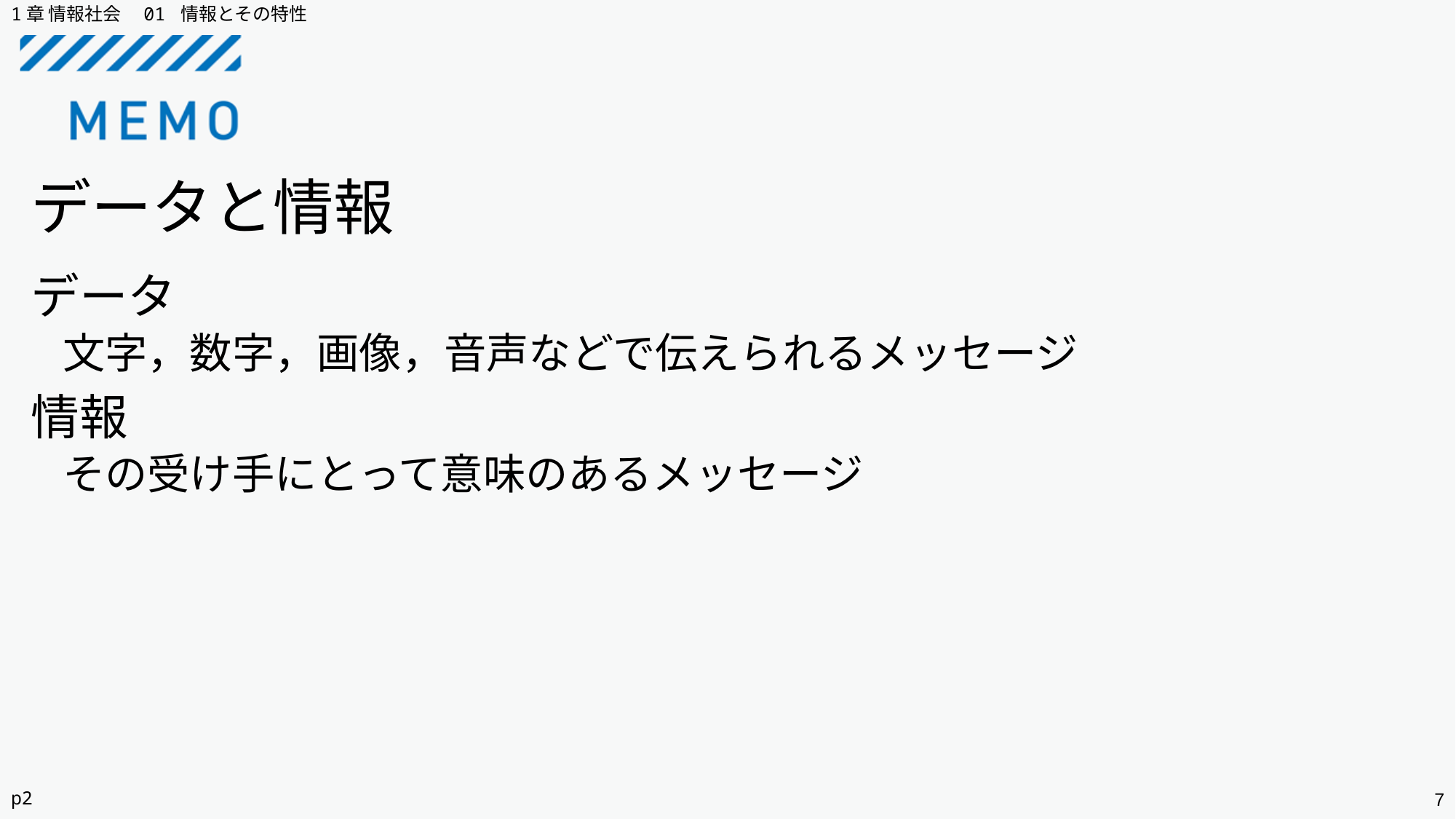

1章 情報社会　01 情報とその特性

データと情報
データ
文字，数字，画像，音声などで伝えられるメッセージ
情報
その受け手にとって意味のあるメッセージ
p2
7